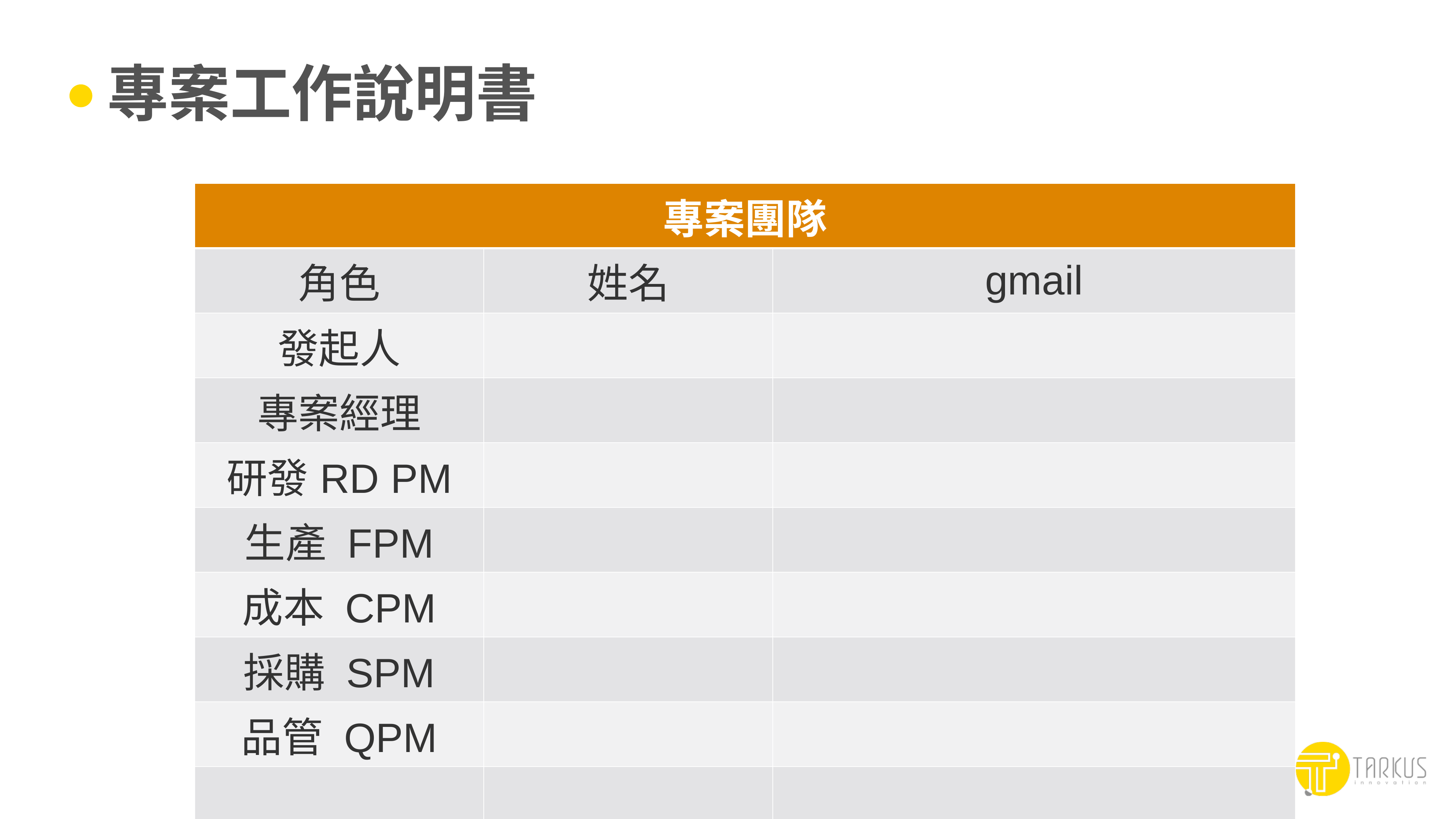

# 專案工作說明書
| 專案團隊 |  |  |
| --- | --- | --- |
| 角色 | 姓名 | gmail |
| 發起人 |  |  |
| 專案經理 |  |  |
| 研發RD PM |  |  |
| 生產 FPM |  |  |
| 成本 CPM |  |  |
| 採購 SPM |  |  |
| 品管 QPM |  |  |
|  |  |  |